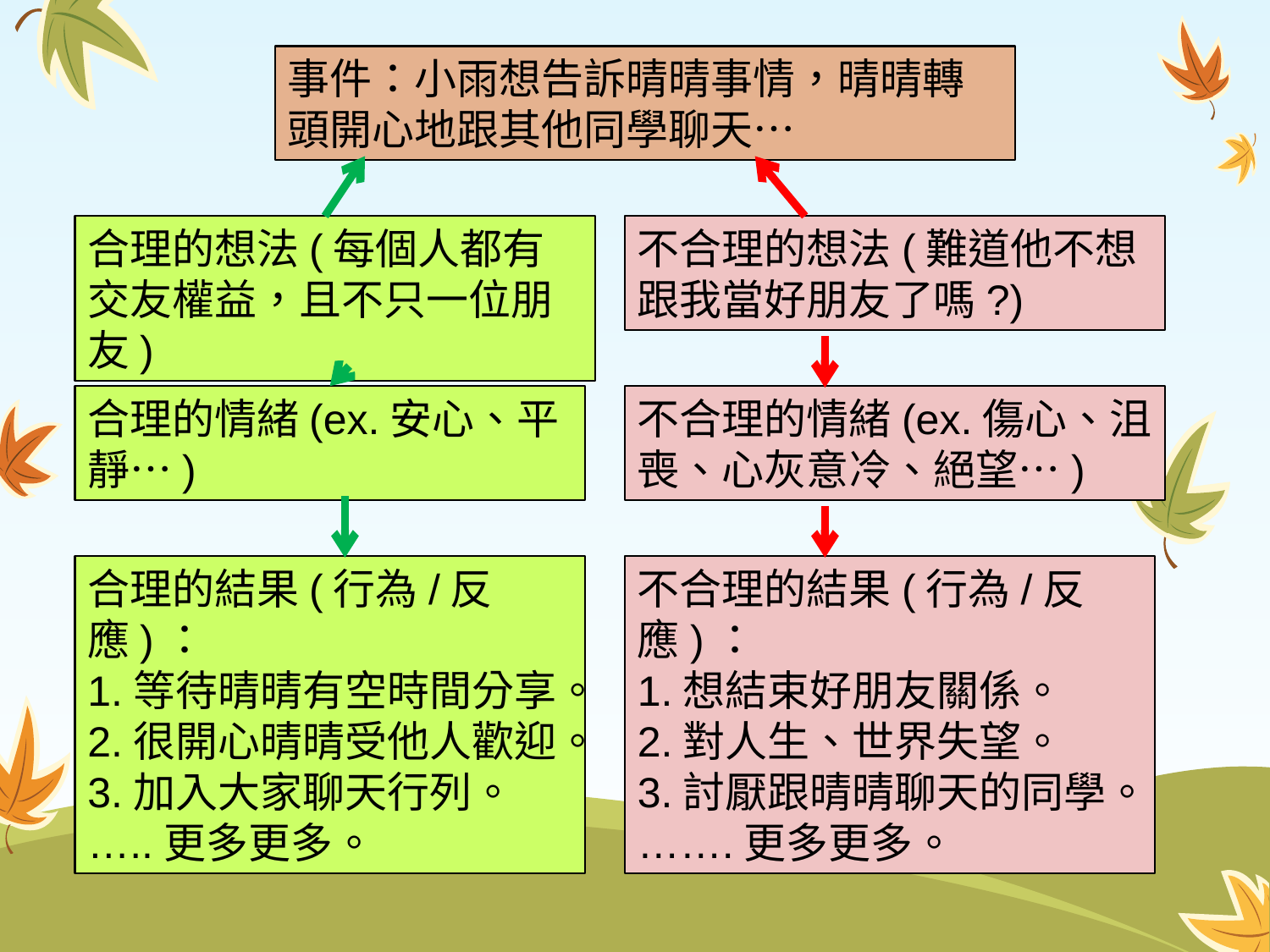

事件：小雨想告訴晴晴事情，晴晴轉頭開心地跟其他同學聊天…
合理的想法(每個人都有交友權益，且不只一位朋友)
不合理的想法(難道他不想跟我當好朋友了嗎?)
合理的情緒(ex.安心、平靜…)
不合理的情緒(ex.傷心、沮喪、心灰意冷、絕望…)
合理的結果(行為/反應)：
1.等待晴晴有空時間分享。
2.很開心晴晴受他人歡迎。
3.加入大家聊天行列。
…..更多更多。
不合理的結果(行為/反應)：
1.想結束好朋友關係。
2.對人生、世界失望。
3.討厭跟晴晴聊天的同學。
…….更多更多。